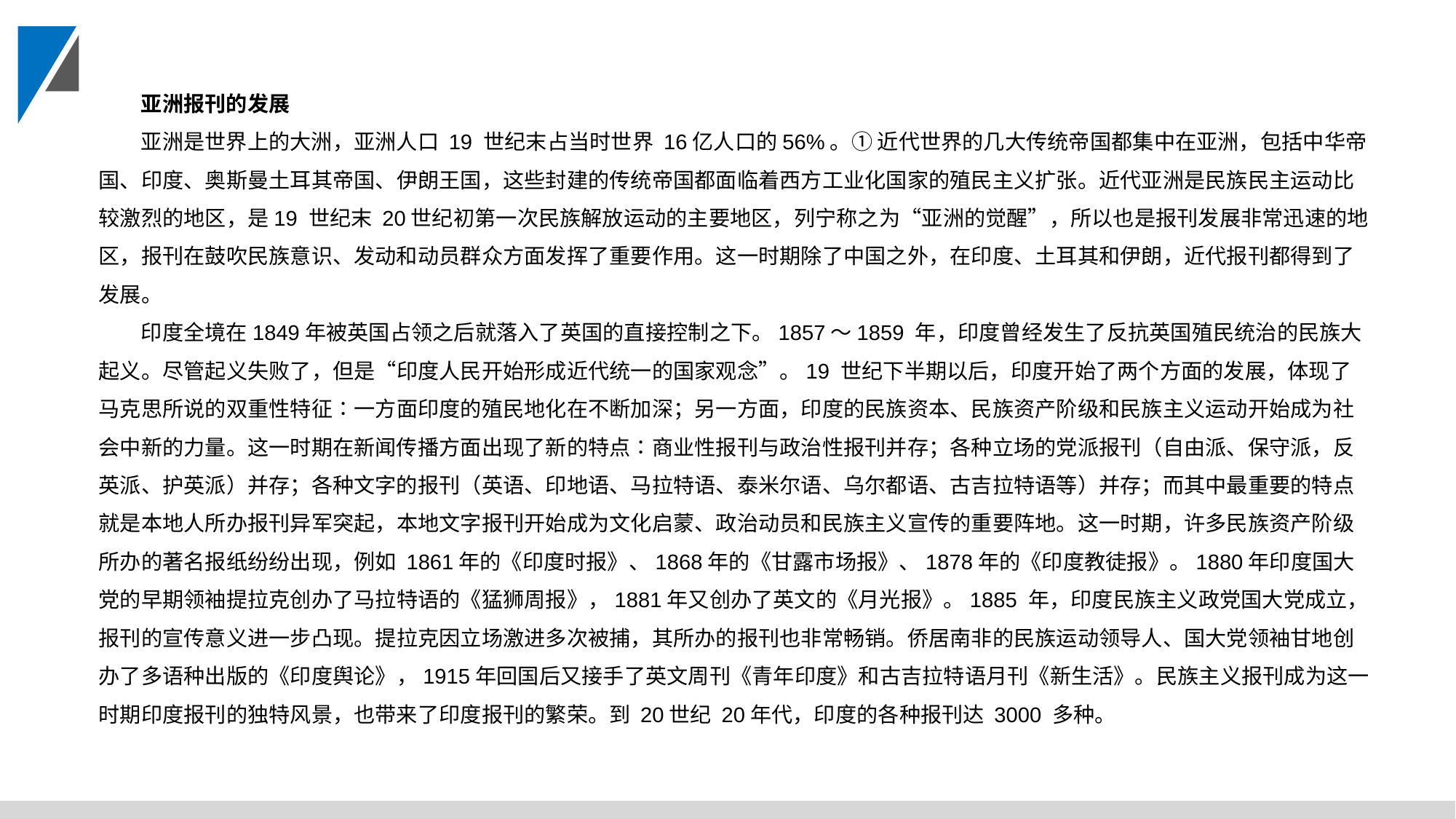

亚洲报刊的发展
亚洲是世界上的大洲，亚洲人口 19 世纪末占当时世界 16亿人口的56%。① 近代世界的几大传统帝国都集中在亚洲，包括中华帝国、印度、奥斯曼土耳其帝国、伊朗王国，这些封建的传统帝国都面临着西方工业化国家的殖民主义扩张。近代亚洲是民族民主运动比较激烈的地区，是19 世纪末 20世纪初第一次民族解放运动的主要地区，列宁称之为“亚洲的觉醒”，所以也是报刊发展非常迅速的地区，报刊在鼓吹民族意识、发动和动员群众方面发挥了重要作用。这一时期除了中国之外，在印度、土耳其和伊朗，近代报刊都得到了发展。
印度全境在1849年被英国占领之后就落入了英国的直接控制之下。1857～1859 年，印度曾经发生了反抗英国殖民统治的民族大起义。尽管起义失败了，但是“印度人民开始形成近代统一的国家观念”。19 世纪下半期以后，印度开始了两个方面的发展，体现了马克思所说的双重性特征∶一方面印度的殖民地化在不断加深；另一方面，印度的民族资本、民族资产阶级和民族主义运动开始成为社会中新的力量。这一时期在新闻传播方面出现了新的特点∶商业性报刊与政治性报刊并存；各种立场的党派报刊（自由派、保守派，反英派、护英派）并存；各种文字的报刊（英语、印地语、马拉特语、泰米尔语、乌尔都语、古吉拉特语等）并存；而其中最重要的特点就是本地人所办报刊异军突起，本地文字报刊开始成为文化启蒙、政治动员和民族主义宣传的重要阵地。这一时期，许多民族资产阶级所办的著名报纸纷纷出现，例如 1861年的《印度时报》、1868年的《甘露市场报》、1878年的《印度教徒报》。1880年印度国大党的早期领袖提拉克创办了马拉特语的《猛狮周报》，1881年又创办了英文的《月光报》。1885 年，印度民族主义政党国大党成立，报刊的宣传意义进一步凸现。提拉克因立场激进多次被捕，其所办的报刊也非常畅销。侨居南非的民族运动领导人、国大党领袖甘地创办了多语种出版的《印度舆论》，1915年回国后又接手了英文周刊《青年印度》和古吉拉特语月刊《新生活》。民族主义报刊成为这一时期印度报刊的独特风景，也带来了印度报刊的繁荣。到 20世纪 20年代，印度的各种报刊达 3000 多种。